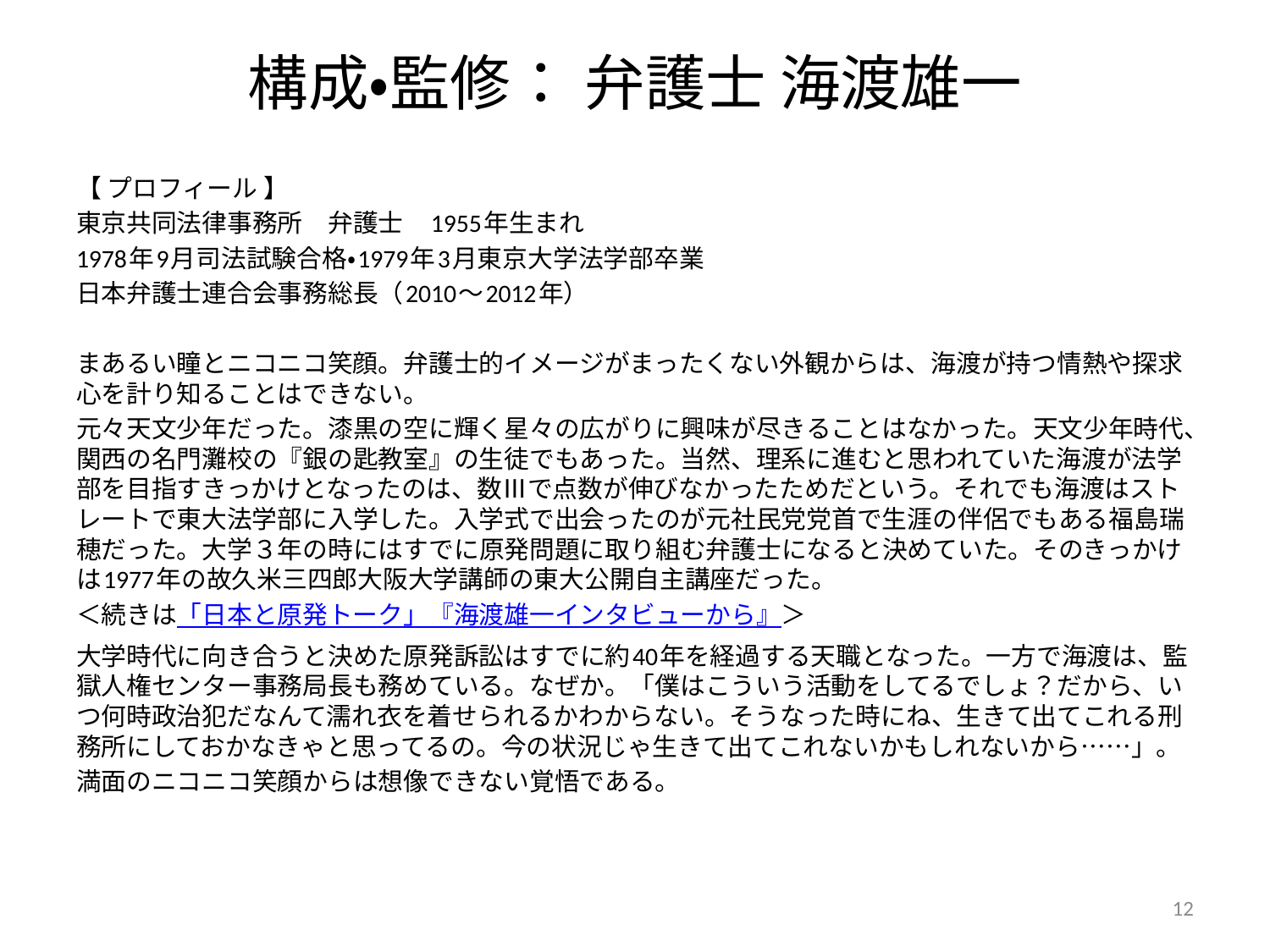

# 構成・監修： 弁護士 海渡雄一
【 プロフィール 】
東京共同法律事務所　弁護士　1955年生まれ
1978年9月司法試験合格・1979年3月東京大学法学部卒業
日本弁護士連合会事務総長（2010～2012年）

まあるい瞳とニコニコ笑顔。弁護士的イメージがまったくない外観からは、海渡が持つ情熱や探求心を計り知ることはできない。
元々天文少年だった。漆黒の空に輝く星々の広がりに興味が尽きることはなかった。天文少年時代、関西の名門灘校の『銀の匙教室』の生徒でもあった。当然、理系に進むと思われていた海渡が法学部を目指すきっかけとなったのは、数Ⅲで点数が伸びなかったためだという。それでも海渡はストレートで東大法学部に入学した。入学式で出会ったのが元社民党党首で生涯の伴侶でもある福島瑞穂だった。大学３年の時にはすでに原発問題に取り組む弁護士になると決めていた。そのきっかけは1977年の故久米三四郎大阪大学講師の東大公開自主講座だった。
＜続きは「日本と原発トーク」『海渡雄一インタビューから』＞
大学時代に向き合うと決めた原発訴訟はすでに約40年を経過する天職となった。一方で海渡は、監獄人権センター事務局長も務めている。なぜか。「僕はこういう活動をしてるでしょ？だから、いつ何時政治犯だなんて濡れ衣を着せられるかわからない。そうなった時にね、生きて出てこれる刑務所にしておかなきゃと思ってるの。今の状況じゃ生きて出てこれないかもしれないから……」。
満面のニコニコ笑顔からは想像できない覚悟である。

12